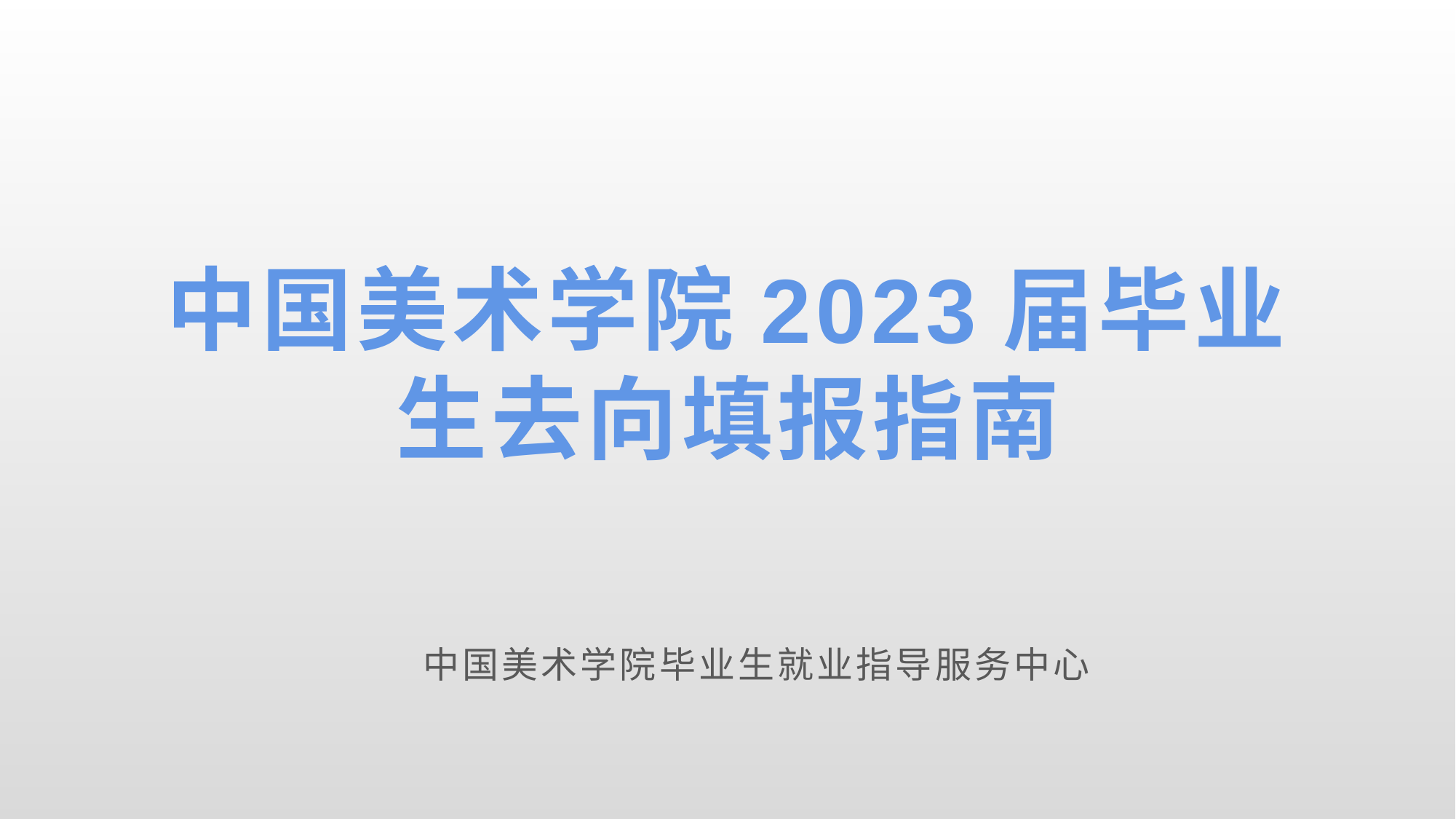

# 中国美术学院2023届毕业生去向填报指南
中国美术学院毕业生就业指导服务中心